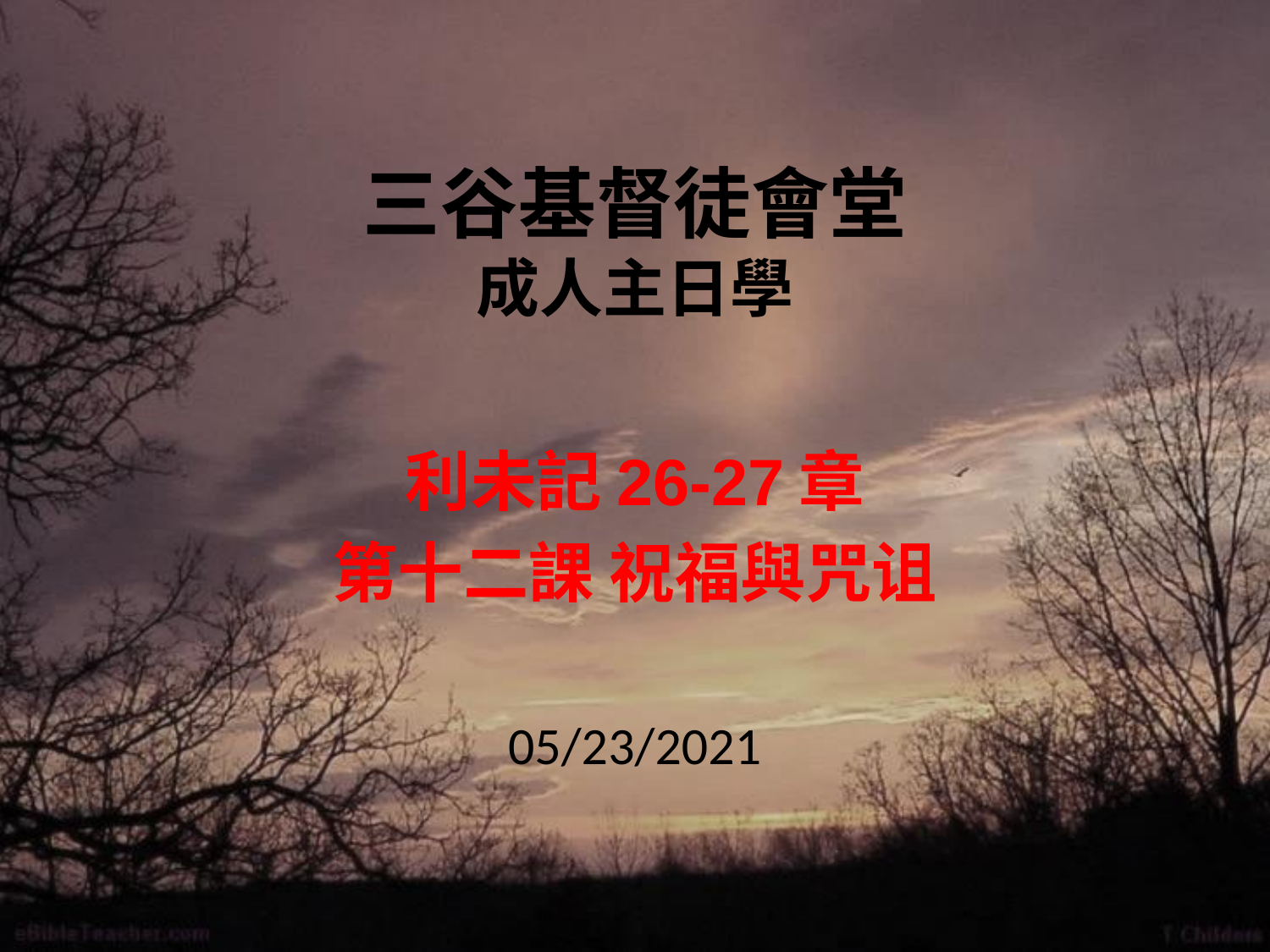

# 三谷基督徒會堂 成人主日學
利未記26-27章
第十二課 祝福與咒诅

05/23/2021